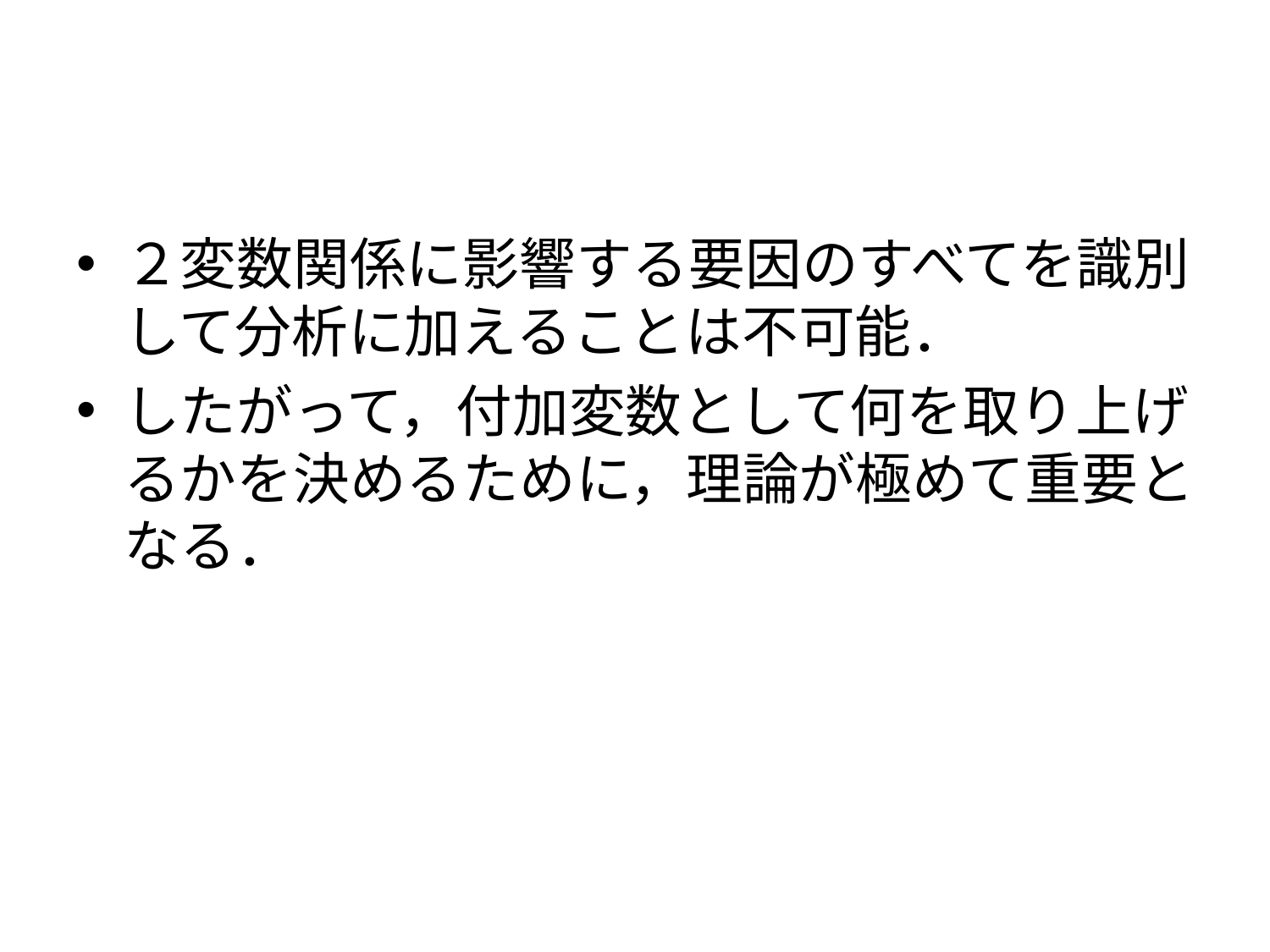

#
２変数関係に影響する要因のすべてを識別して分析に加えることは不可能．
したがって，付加変数として何を取り上げるかを決めるために，理論が極めて重要となる．